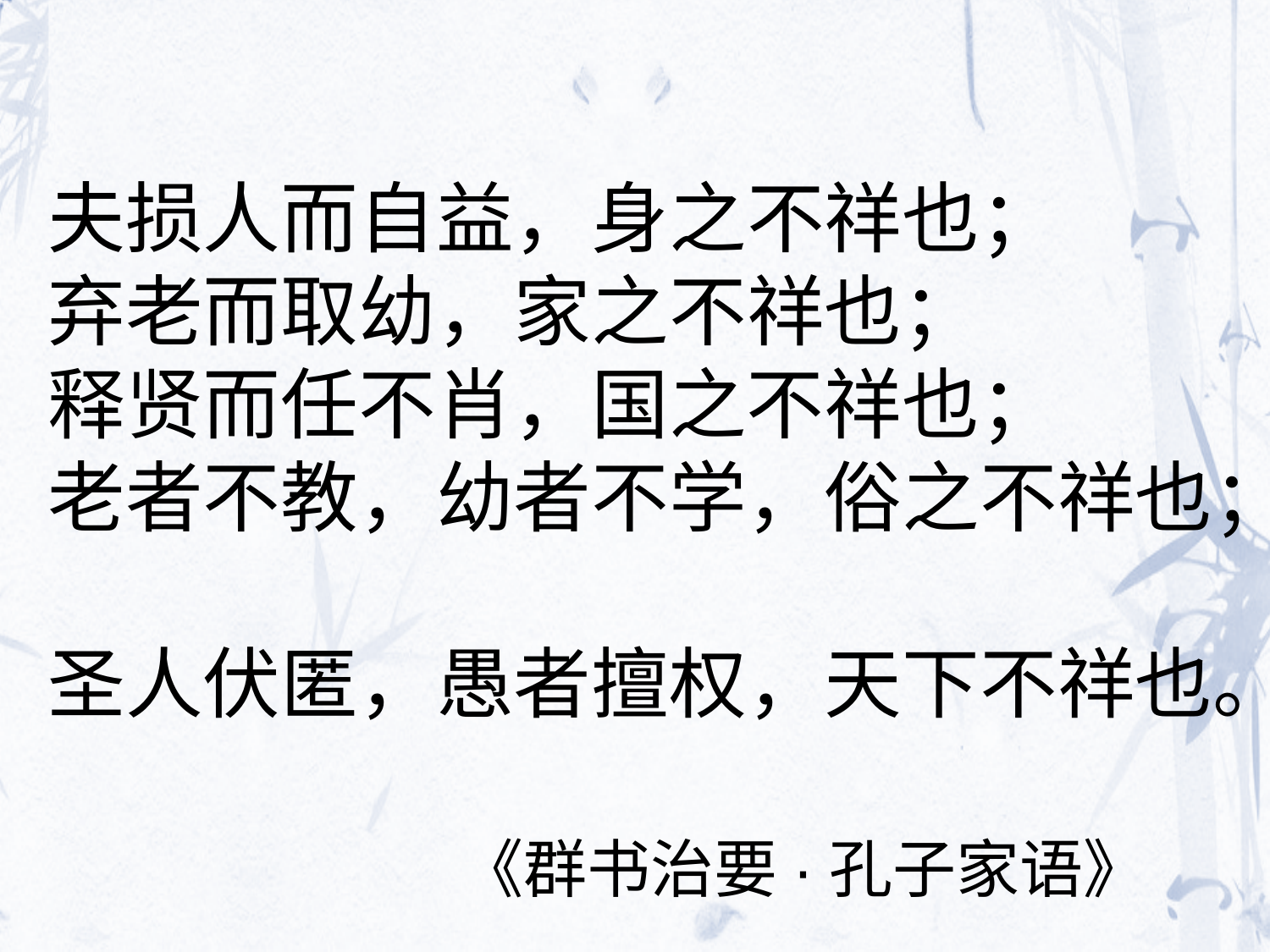

夫损人而自益，身之不祥也；
弃老而取幼，家之不祥也；
释贤而任不肖，国之不祥也；
老者不教，幼者不学，俗之不祥也；
圣人伏匿，愚者擅权，天下不祥也。

                            《群书治要·孔子家语》